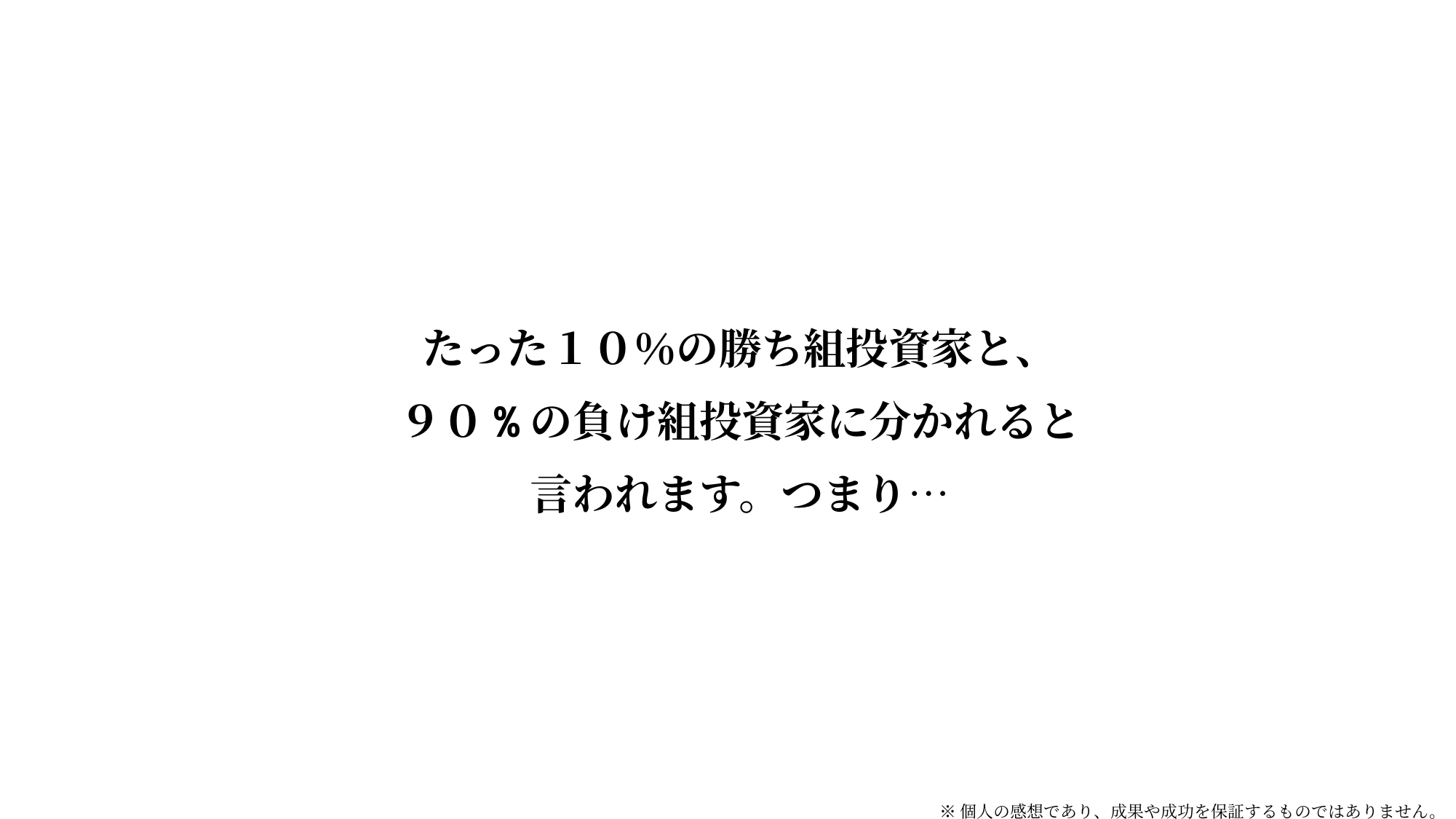

たった１０％の勝ち組投資家と、
９０%の負け組投資家に分かれると
言われます。つまり…
※個人の感想であり、成果や成功を保証するものではありません。